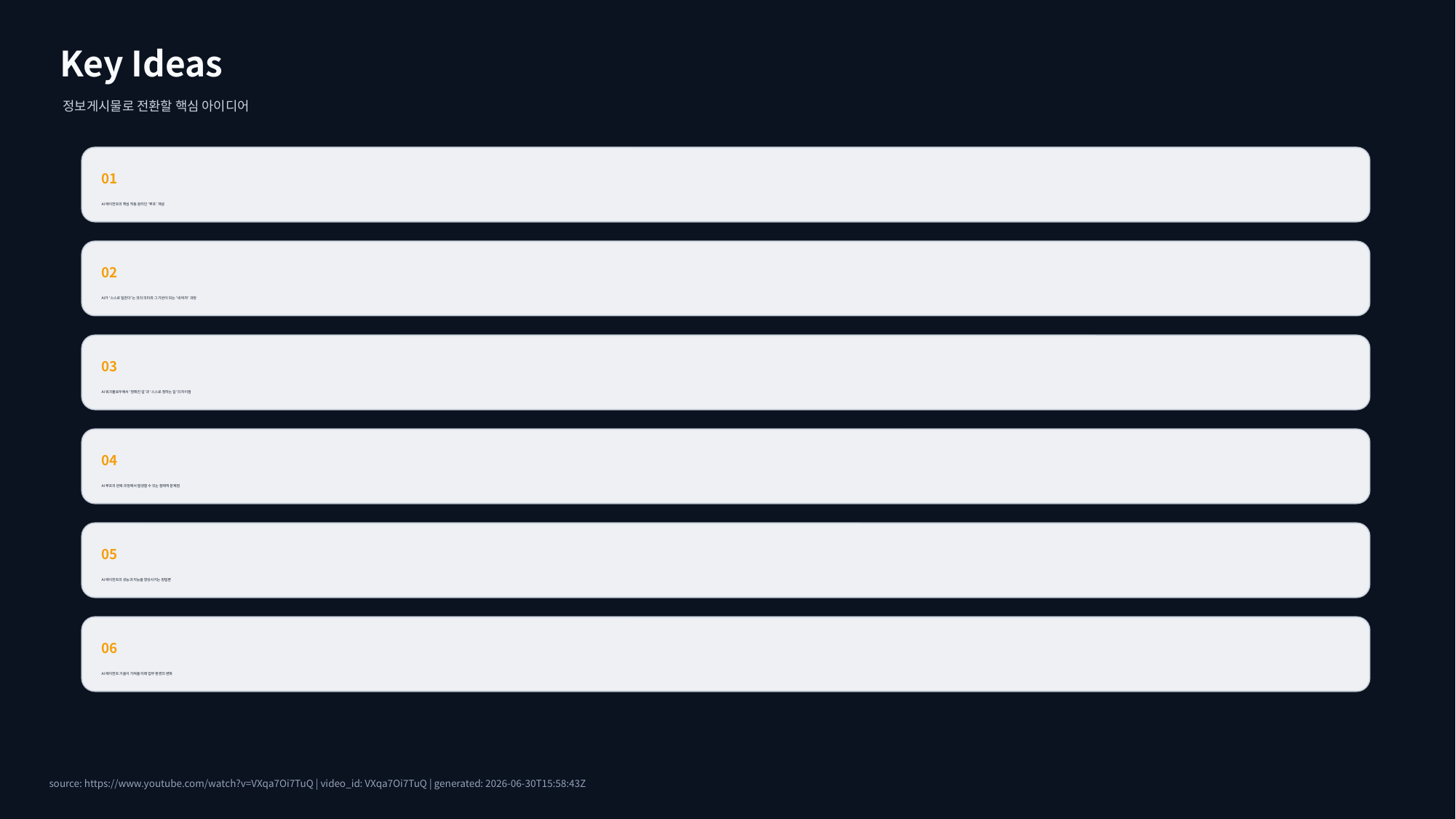

Key Ideas
정보게시물로 전환할 핵심 아이디어

01
AI 에이전트의 핵심 작동 원리인 '루프' 개념

02
AI가 '스스로 일한다'는 것의 의미와 그 기반이 되는 '네 박자' 과정

03
AI 워크플로우에서 '정해진 길'과 '스스로 정하는 길'의 차이점

04
AI 루프의 반복 과정에서 발생할 수 있는 잠재적 문제점

05
AI 에이전트의 성능과 지능을 향상시키는 방법론

06
AI 에이전트 기술이 가져올 미래 업무 환경의 변화
source: https://www.youtube.com/watch?v=VXqa7Oi7TuQ | video_id: VXqa7Oi7TuQ | generated: 2026-06-30T15:58:43Z